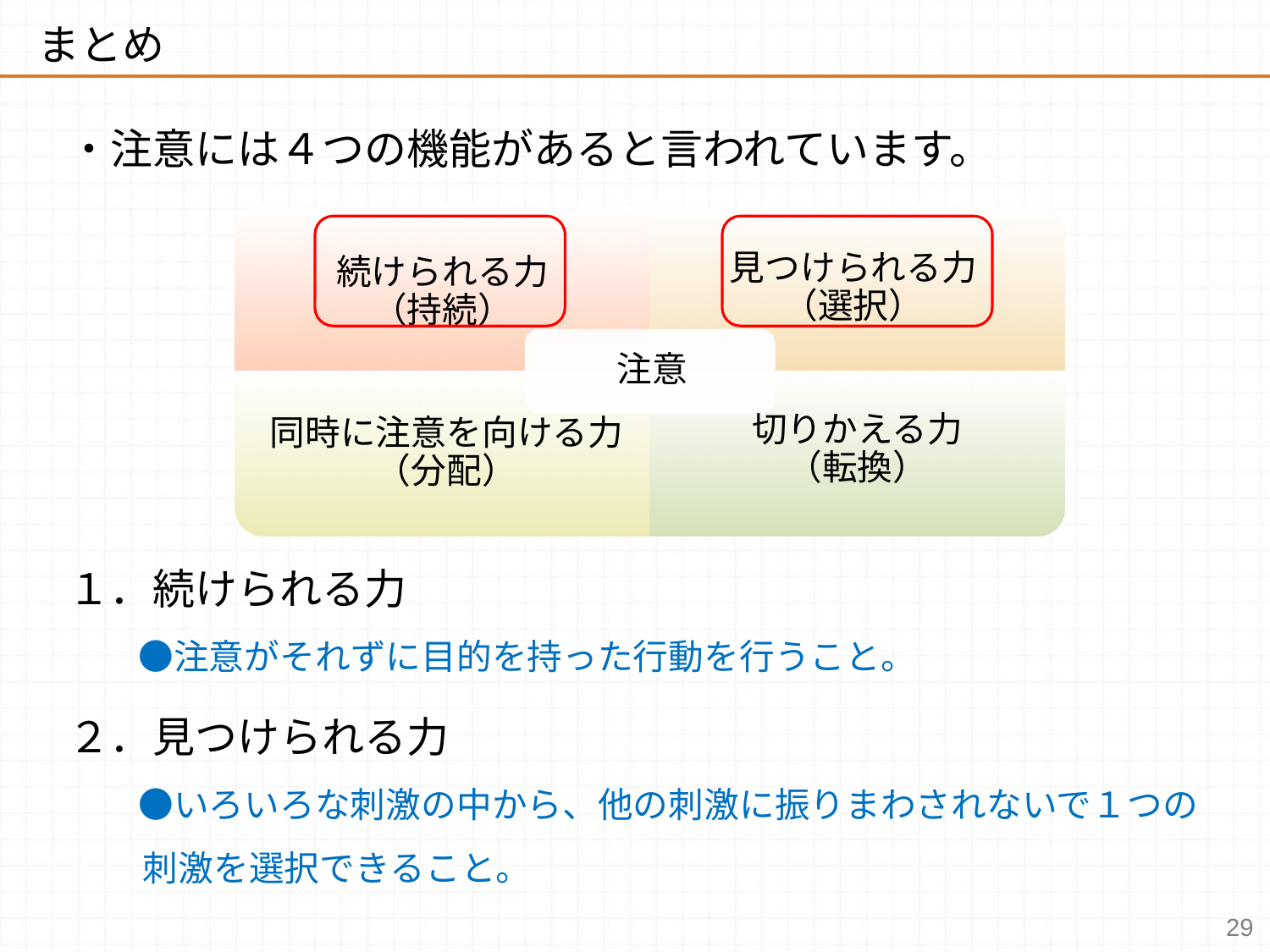

# まとめ
・注意には４つの機能があると言われています。

１．続けられる力
　　●注意がそれずに目的を持った行動を行うこと。
２．見つけられる力
　　●いろいろな刺激の中から、他の刺激に振りまわされないで１つの刺激を選択できること。

続けられる力
（持続）
見つけられる力
（選択）
同時に注意を向ける力
（分配）
切りかえる力
（転換）
注意

29